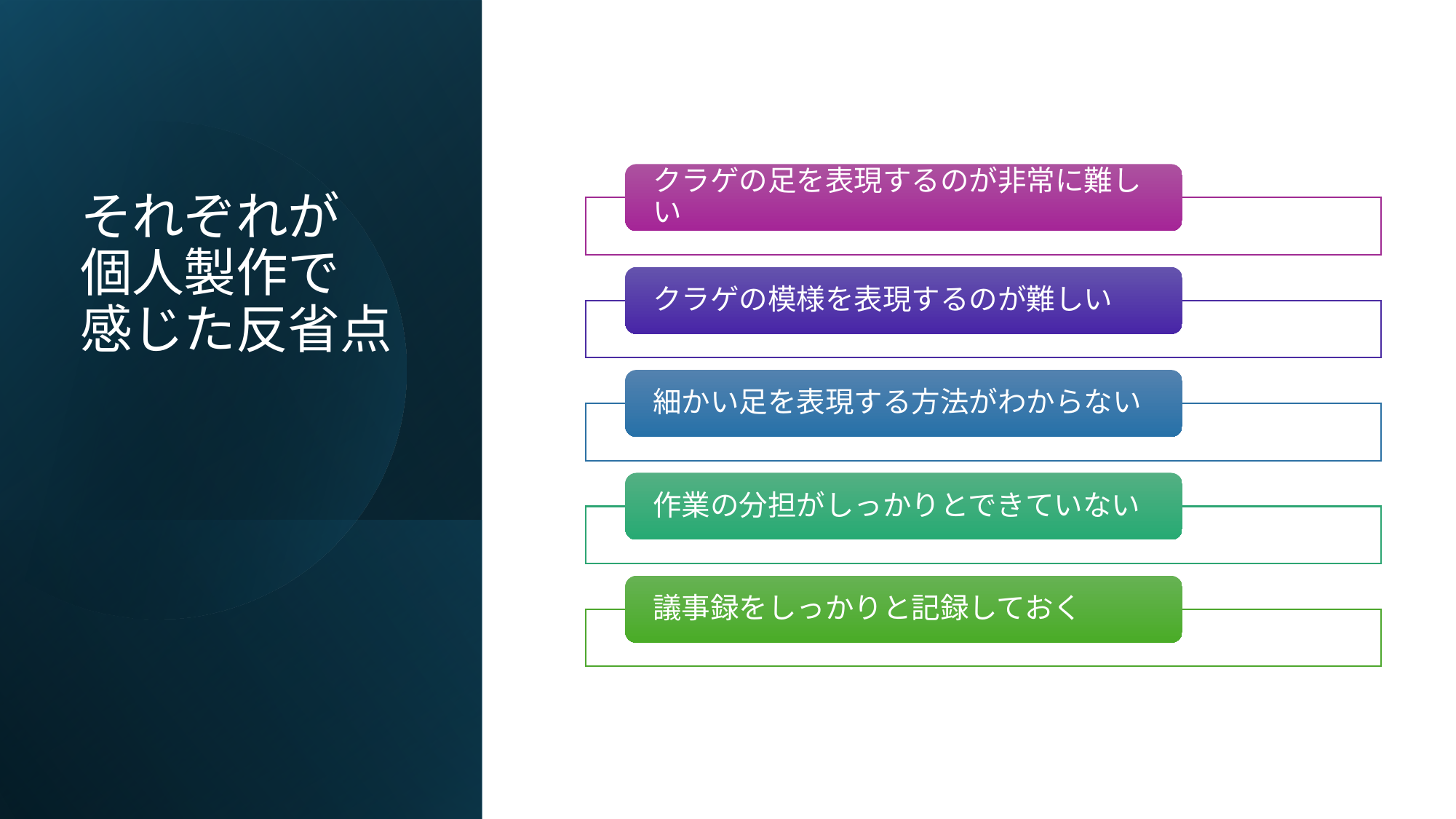

クラゲの足を表現するのが非常に難しい
クラゲの模様を表現するのが難しい
細かい足を表現する方法がわからない
作業の分担がしっかりとできていない
議事録をしっかりと記録しておく

# それぞれが 個人製作で 感じた反省点